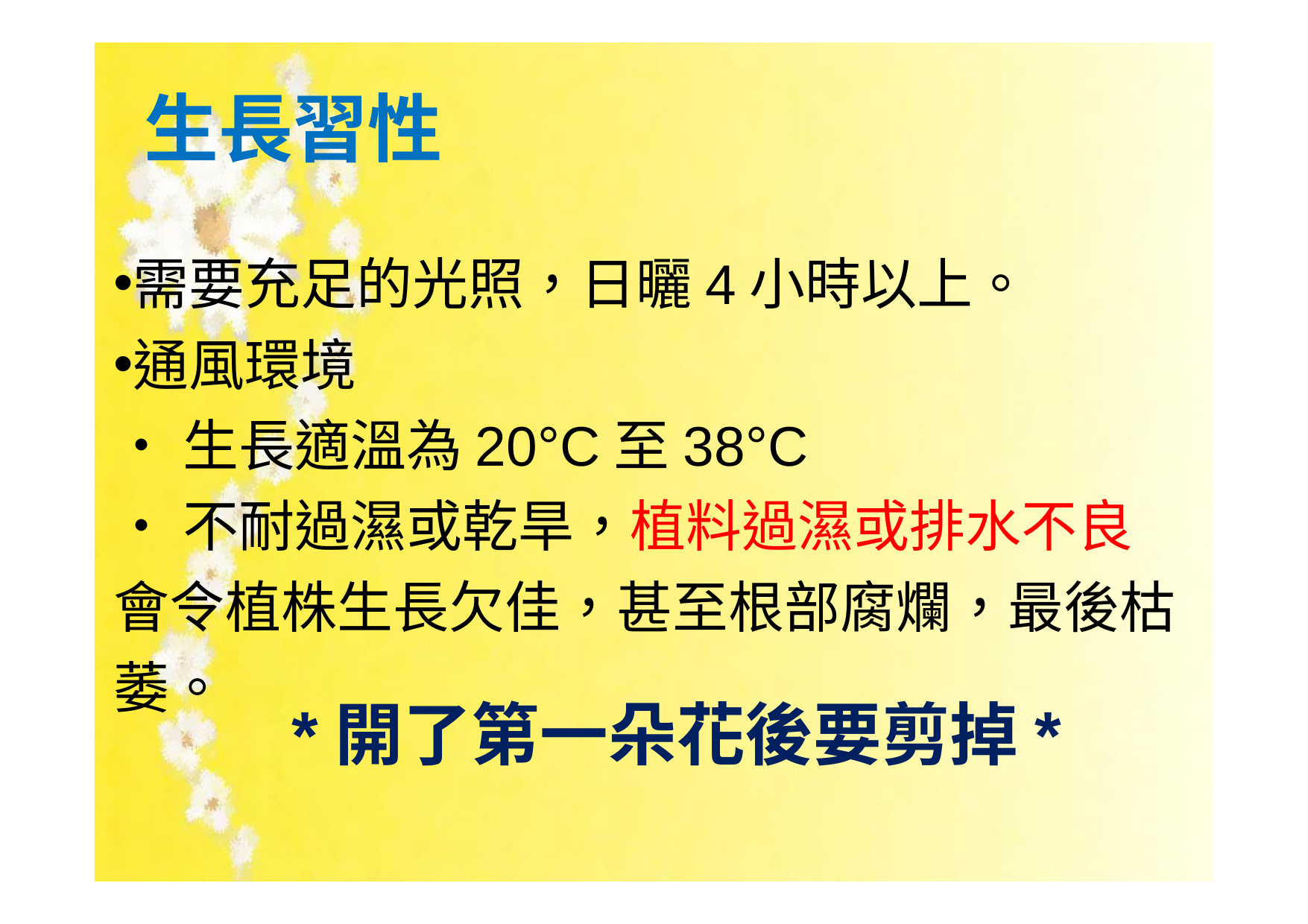

# 生長習性

需要充足的光照，日曬4小時以上。
通風環境
•生長適溫為20°C至38°C
•不耐過濕或乾旱，植料過濕或排水不良會令植株生長欠佳，甚至根部腐爛，最後枯萎。

*開了第一朵花後要剪掉*